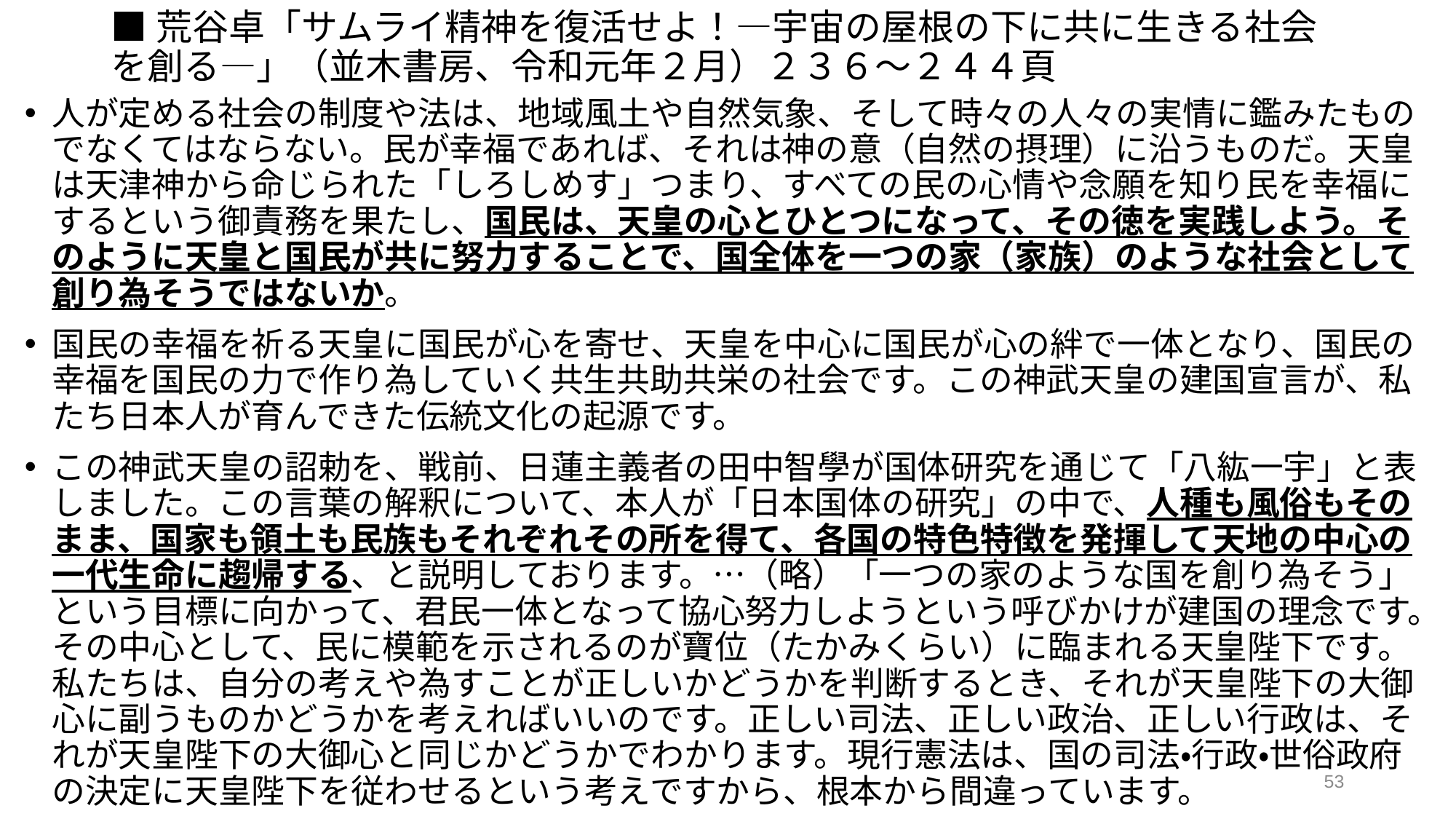

# ■荒谷卓「サムライ精神を復活せよ！―宇宙の屋根の下に共に生きる社会を創る―」（並木書房、令和元年２月）２３６～２４４頁
人が定める社会の制度や法は、地域風土や自然気象、そして時々の人々の実情に鑑みたものでなくてはならない。民が幸福であれば、それは神の意（自然の摂理）に沿うものだ。天皇は天津神から命じられた「しろしめす」つまり、すべての民の心情や念願を知り民を幸福にするという御責務を果たし、国民は、天皇の心とひとつになって、その徳を実践しよう。そのように天皇と国民が共に努力することで、国全体を一つの家（家族）のような社会として創り為そうではないか。
国民の幸福を祈る天皇に国民が心を寄せ、天皇を中心に国民が心の絆で一体となり、国民の幸福を国民の力で作り為していく共生共助共栄の社会です。この神武天皇の建国宣言が、私たち日本人が育んできた伝統文化の起源です。
この神武天皇の詔勅を、戦前、日蓮主義者の田中智學が国体研究を通じて「八紘一宇」と表しました。この言葉の解釈について、本人が「日本国体の研究」の中で、人種も風俗もそのまま、国家も領土も民族もそれぞれその所を得て、各国の特色特徴を発揮して天地の中心の一代生命に趨帰する、と説明しております。…（略）「一つの家のような国を創り為そう」という目標に向かって、君民一体となって協心努力しようという呼びかけが建国の理念です。その中心として、民に模範を示されるのが寶位（たかみくらい）に臨まれる天皇陛下です。私たちは、自分の考えや為すことが正しいかどうかを判断するとき、それが天皇陛下の大御心に副うものかどうかを考えればいいのです。正しい司法、正しい政治、正しい行政は、それが天皇陛下の大御心と同じかどうかでわかります。現行憲法は、国の司法・行政・世俗政府の決定に天皇陛下を従わせるという考えですから、根本から間違っています。

53